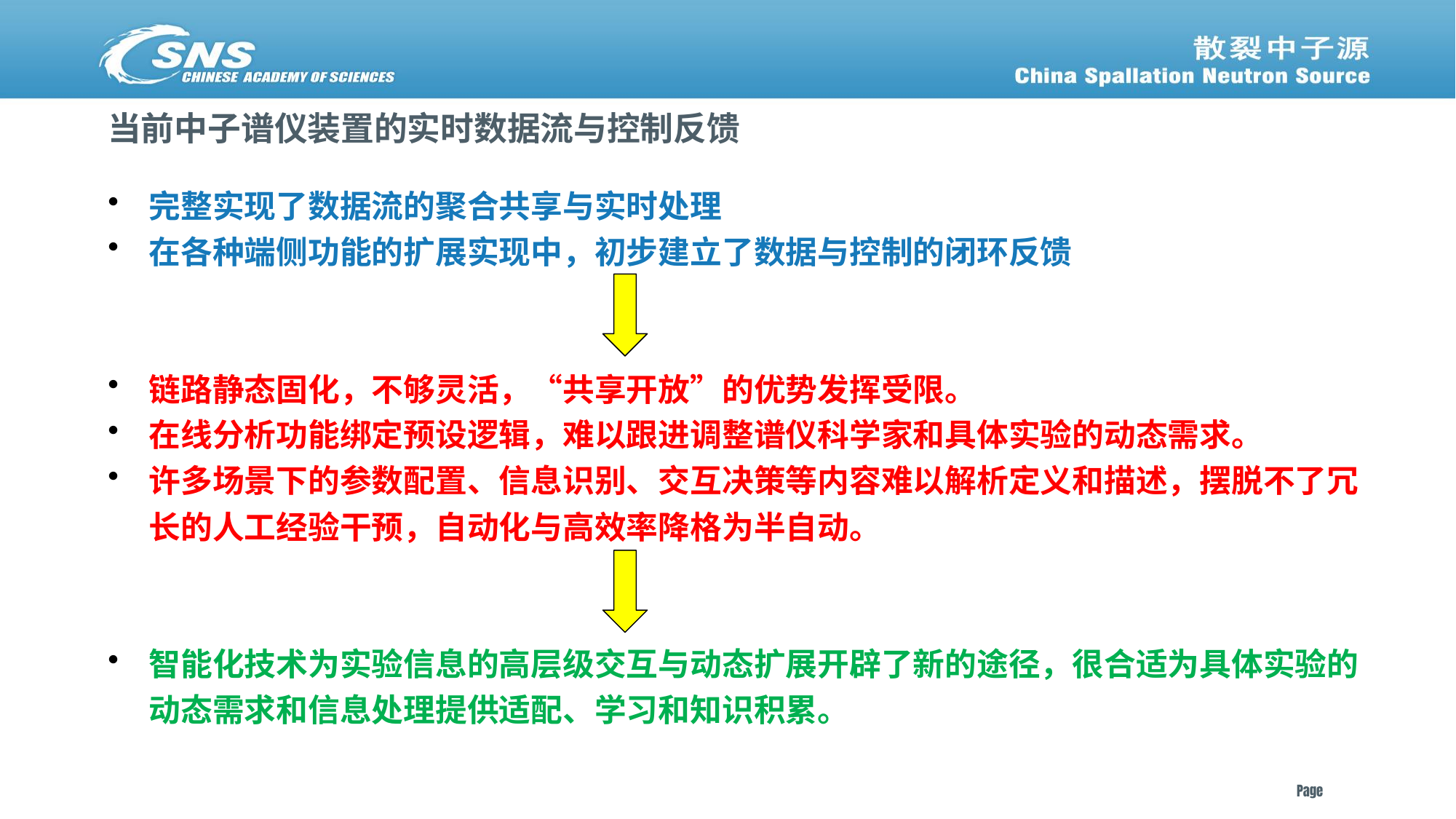

# 当前中子谱仪装置的实时数据流与控制反馈
完整实现了数据流的聚合共享与实时处理
在各种端侧功能的扩展实现中，初步建立了数据与控制的闭环反馈

链路静态固化，不够灵活，“共享开放”的优势发挥受限。
在线分析功能绑定预设逻辑，难以跟进调整谱仪科学家和具体实验的动态需求。
许多场景下的参数配置、信息识别、交互决策等内容难以解析定义和描述，摆脱不了冗长的人工经验干预，自动化与高效率降格为半自动。

智能化技术为实验信息的高层级交互与动态扩展开辟了新的途径，很合适为具体实验的动态需求和信息处理提供适配、学习和知识积累。